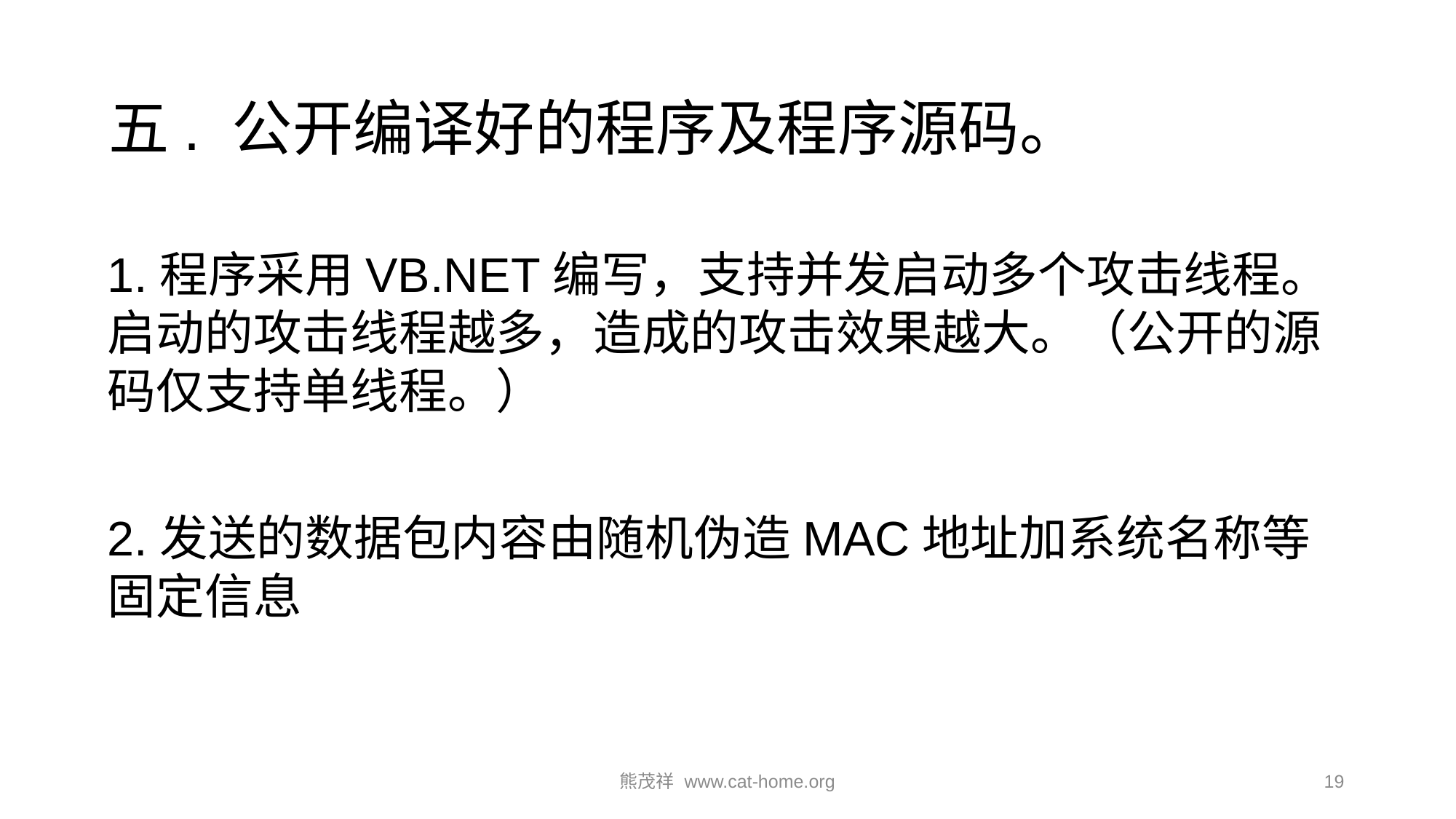

# 五. 公开编译好的程序及程序源码。
1.程序采用VB.NET编写，支持并发启动多个攻击线程。启动的攻击线程越多，造成的攻击效果越大。（公开的源码仅支持单线程。）

2.发送的数据包内容由随机伪造MAC地址加系统名称等固定信息
熊茂祥 www.cat-home.org
19